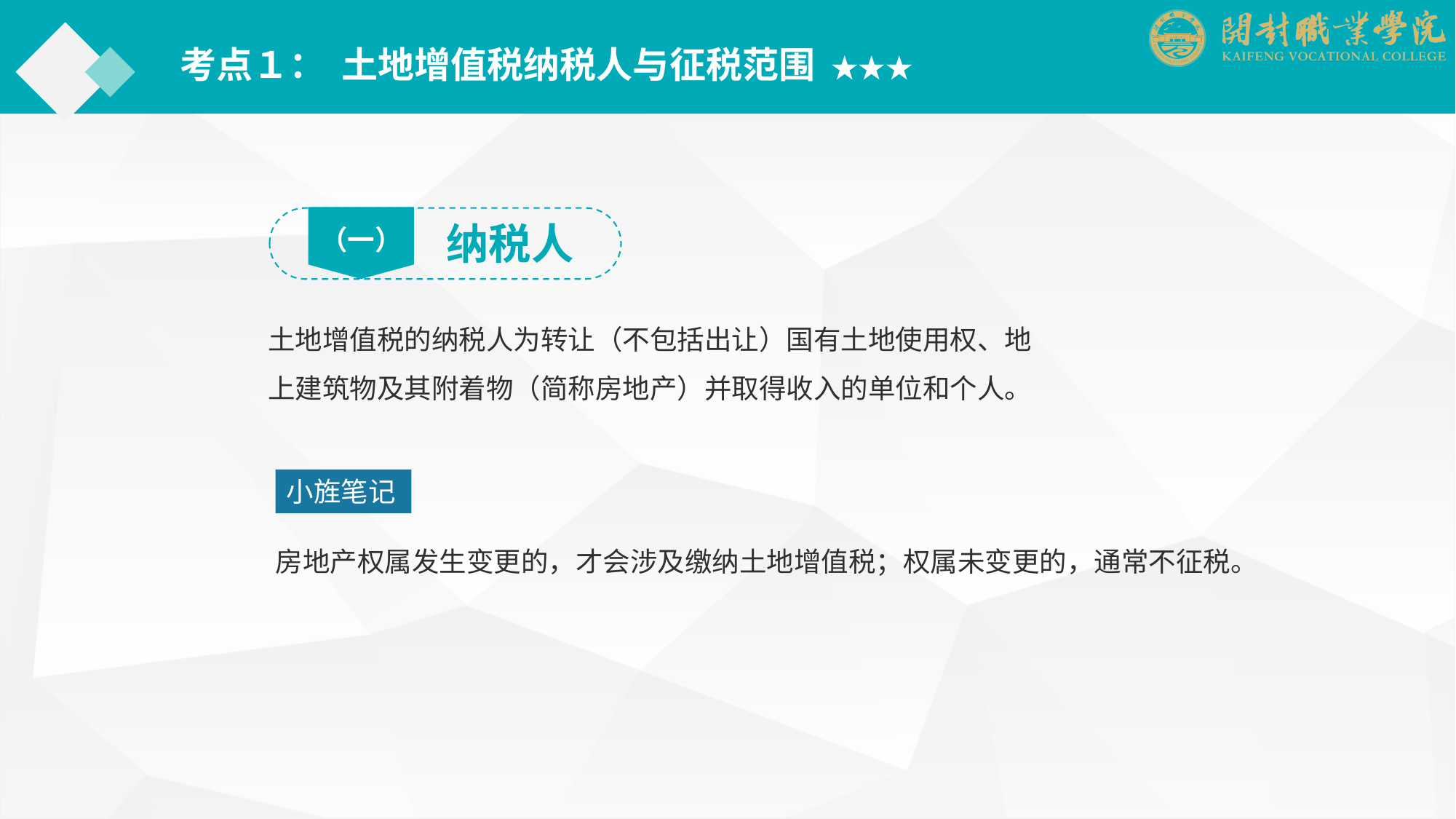

考点１：  土地增值税纳税人与征税范围  ★★★
（一）

纳税人
土地增值税的纳税人为转让（不包括出让）国有土地使用权、地上建筑物及其附着物（简称房地产）并取得收入的单位和个人。
小旌笔记
房地产权属发生变更的，才会涉及缴纳土地增值税；权属未变更的，通常不征税。